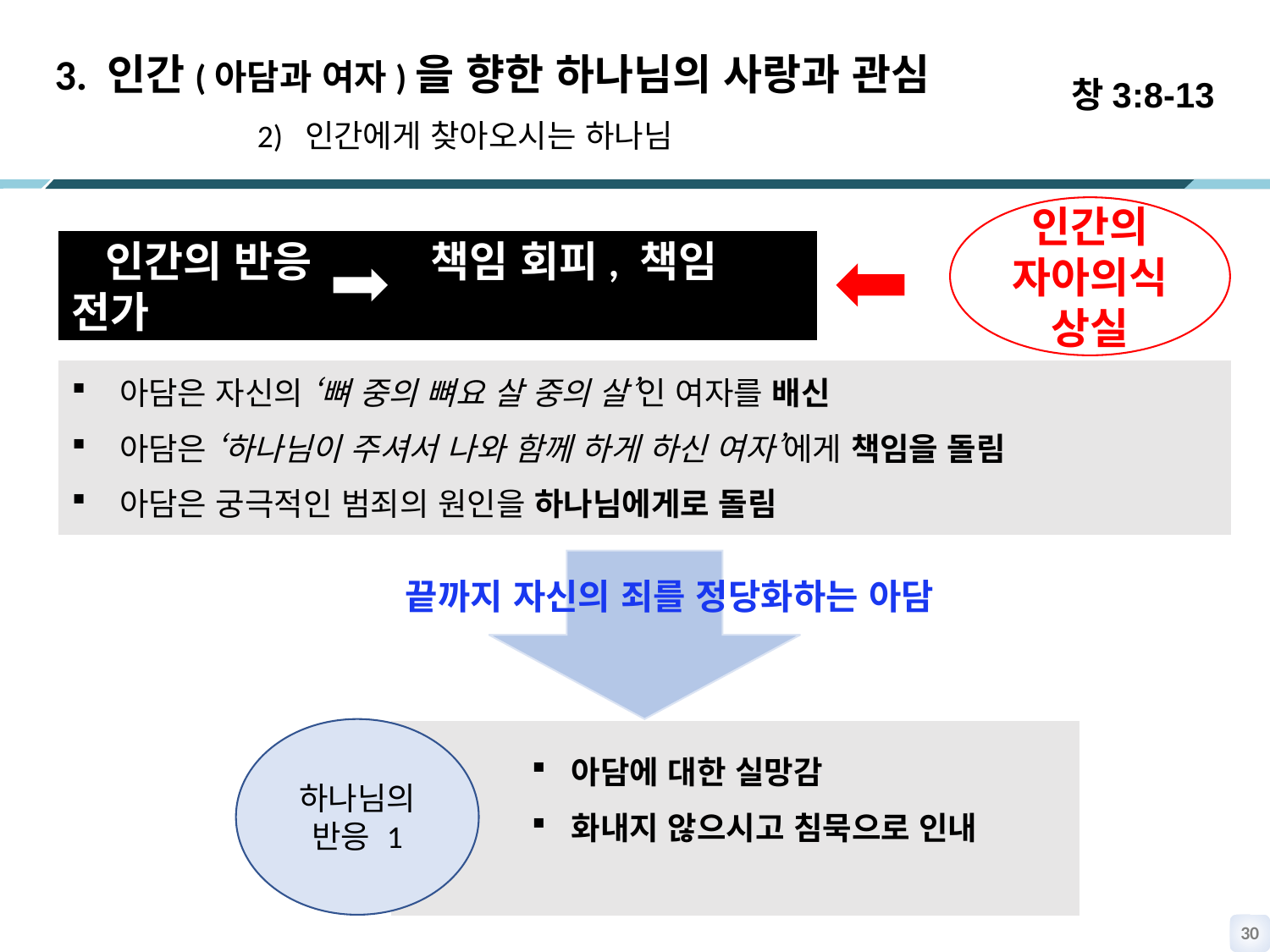

창3:8-13

  3. 인간(아담과 여자)을 향한 하나님의 사랑과 관심
2)  인간에게 찾아오시는 하나님

인간의
자아의식 상실
  인간의 반응          책임 회피, 책임 전가

아담은 자신의 ‘뼈 중의 뼈요 살 중의 살’인 여자를 배신
아담은 ‘하나님이 주셔서 나와 함께 하게 하신 여자’에게 책임을 돌림
아담은 궁극적인 범죄의 원인을 하나님에게로 돌림

끝까지 자신의 죄를 정당화하는 아담
하나님의 반응 1
아담에 대한 실망감
화내지 않으시고 침묵으로 인내
30